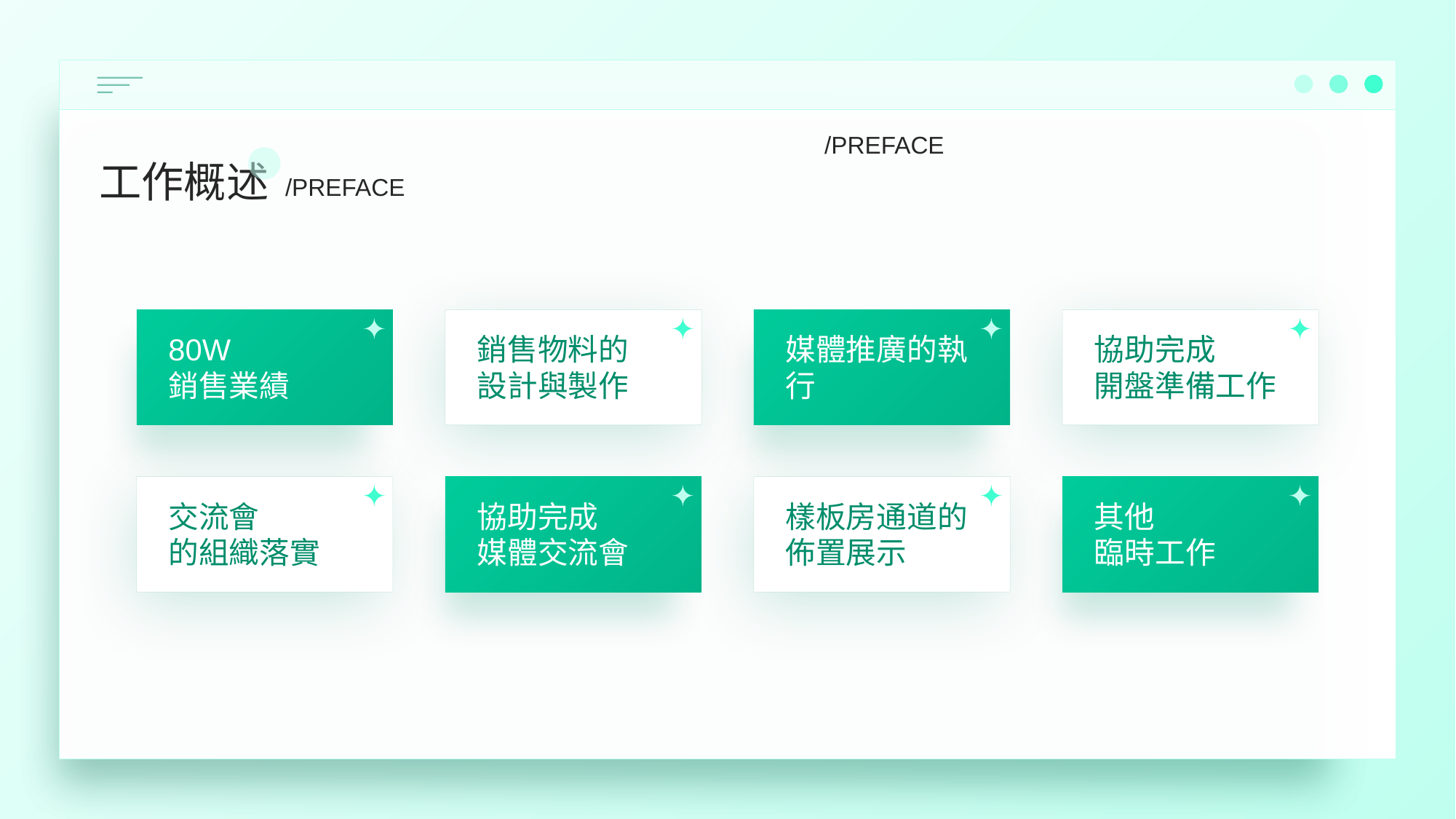

/PREFACE

工作概述
/PREFACE

80W
銷售業績
銷售物料的
設計與製作
媒體推廣的執行
協助完成
開盤準備工作

交流會
的組織落實
協助完成
媒體交流會
樣板房通道的佈置展示
其他
臨時工作